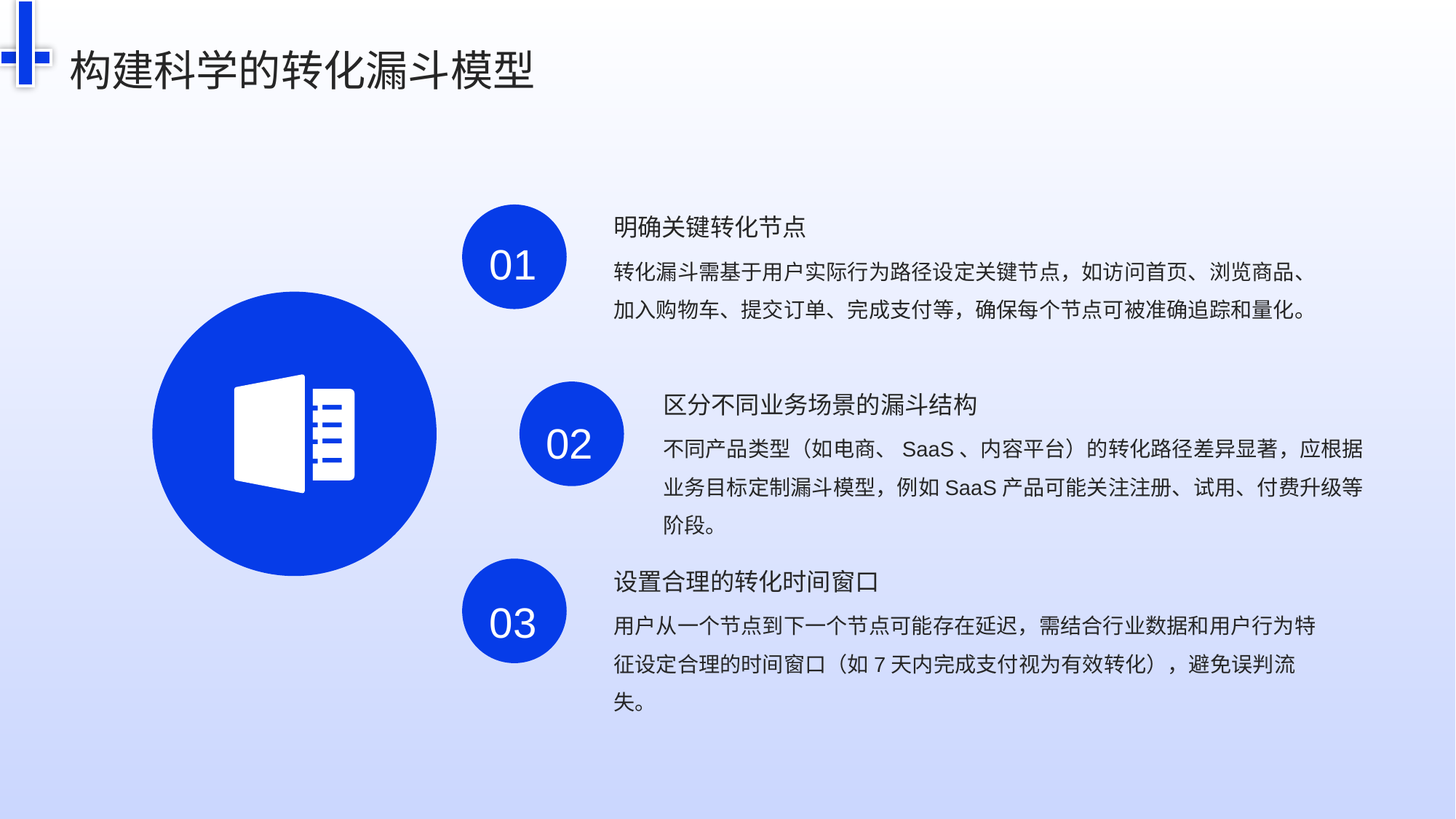

构建科学的转化漏斗模型

明确关键转化节点

01
转化漏斗需基于用户实际行为路径设定关键节点，如访问首页、浏览商品、加入购物车、提交订单、完成支付等，确保每个节点可被准确追踪和量化。

区分不同业务场景的漏斗结构
02
不同产品类型（如电商、SaaS、内容平台）的转化路径差异显著，应根据业务目标定制漏斗模型，例如SaaS产品可能关注注册、试用、付费升级等阶段。

设置合理的转化时间窗口
03
用户从一个节点到下一个节点可能存在延迟，需结合行业数据和用户行为特征设定合理的时间窗口（如7天内完成支付视为有效转化），避免误判流失。